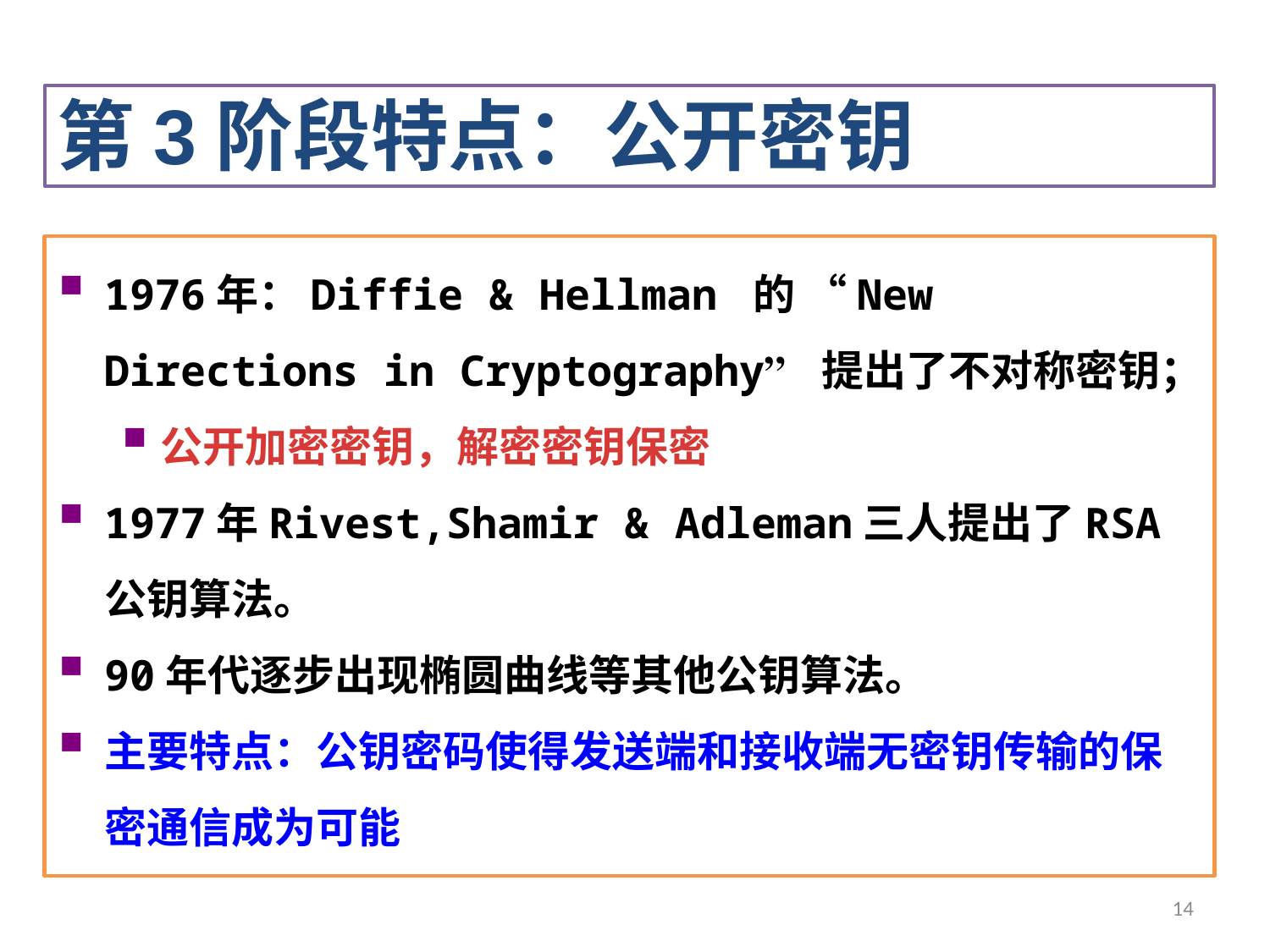

第3阶段特点：公开密钥
1976年：Diffie & Hellman 的 “New Directions in Cryptography” 提出了不对称密钥；
公开加密密钥，解密密钥保密
1977年Rivest,Shamir & Adleman三人提出了RSA公钥算法。
90年代逐步出现椭圆曲线等其他公钥算法。
主要特点：公钥密码使得发送端和接收端无密钥传输的保密通信成为可能
14